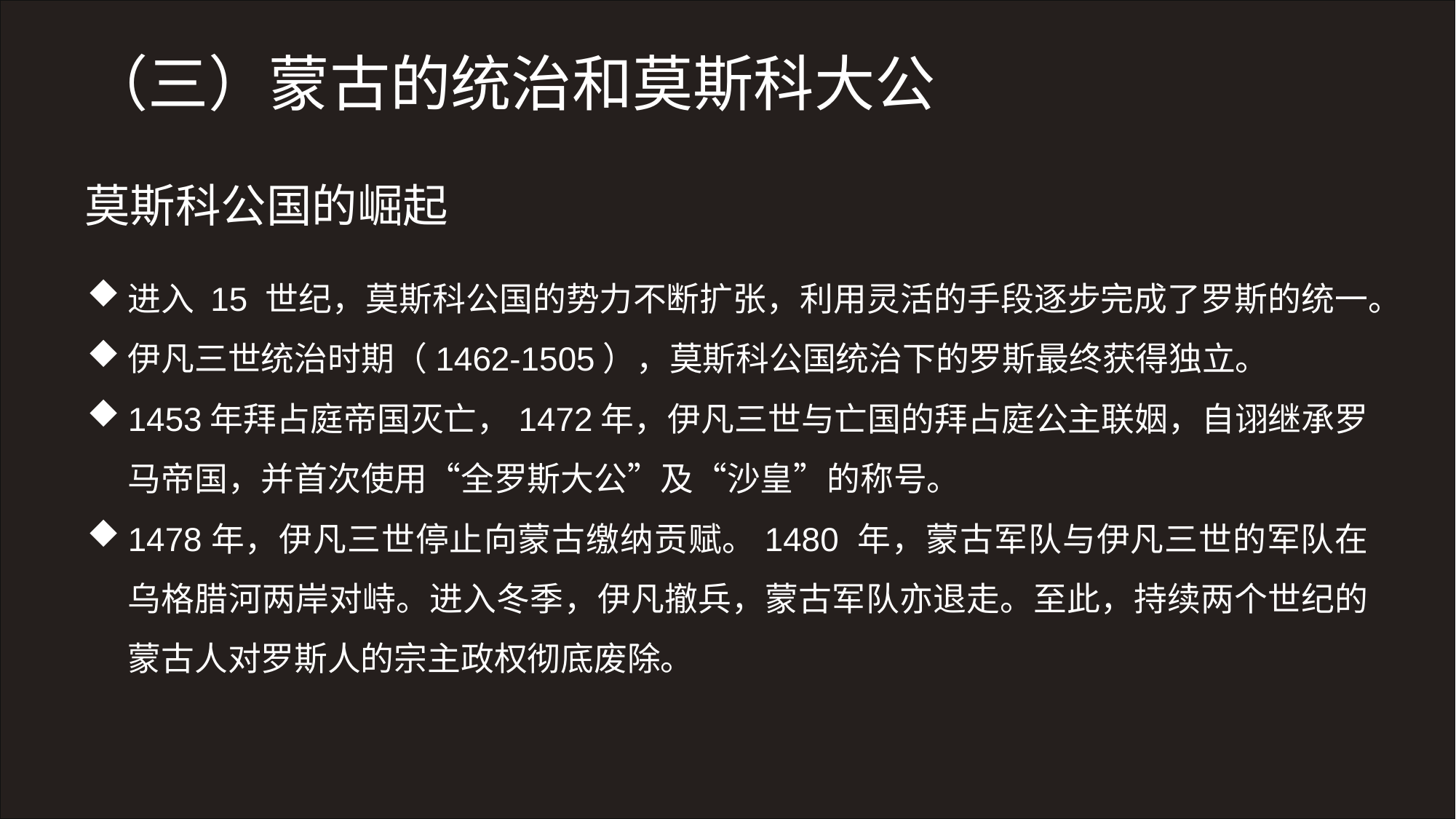

（三）蒙古的统治和莫斯科大公
莫斯科公国的崛起
进入 15 世纪，莫斯科公国的势力不断扩张，利用灵活的手段逐步完成了罗斯的统一。
伊凡三世统治时期（1462-1505），莫斯科公国统治下的罗斯最终获得独立。
1453年拜占庭帝国灭亡，1472年，伊凡三世与亡国的拜占庭公主联姻，自诩继承罗马帝国，并首次使用“全罗斯大公”及“沙皇”的称号。
1478年，伊凡三世停止向蒙古缴纳贡赋。1480 年，蒙古军队与伊凡三世的军队在乌格腊河两岸对峙。进入冬季，伊凡撤兵，蒙古军队亦退走。至此，持续两个世纪的蒙古人对罗斯人的宗主政权彻底废除。